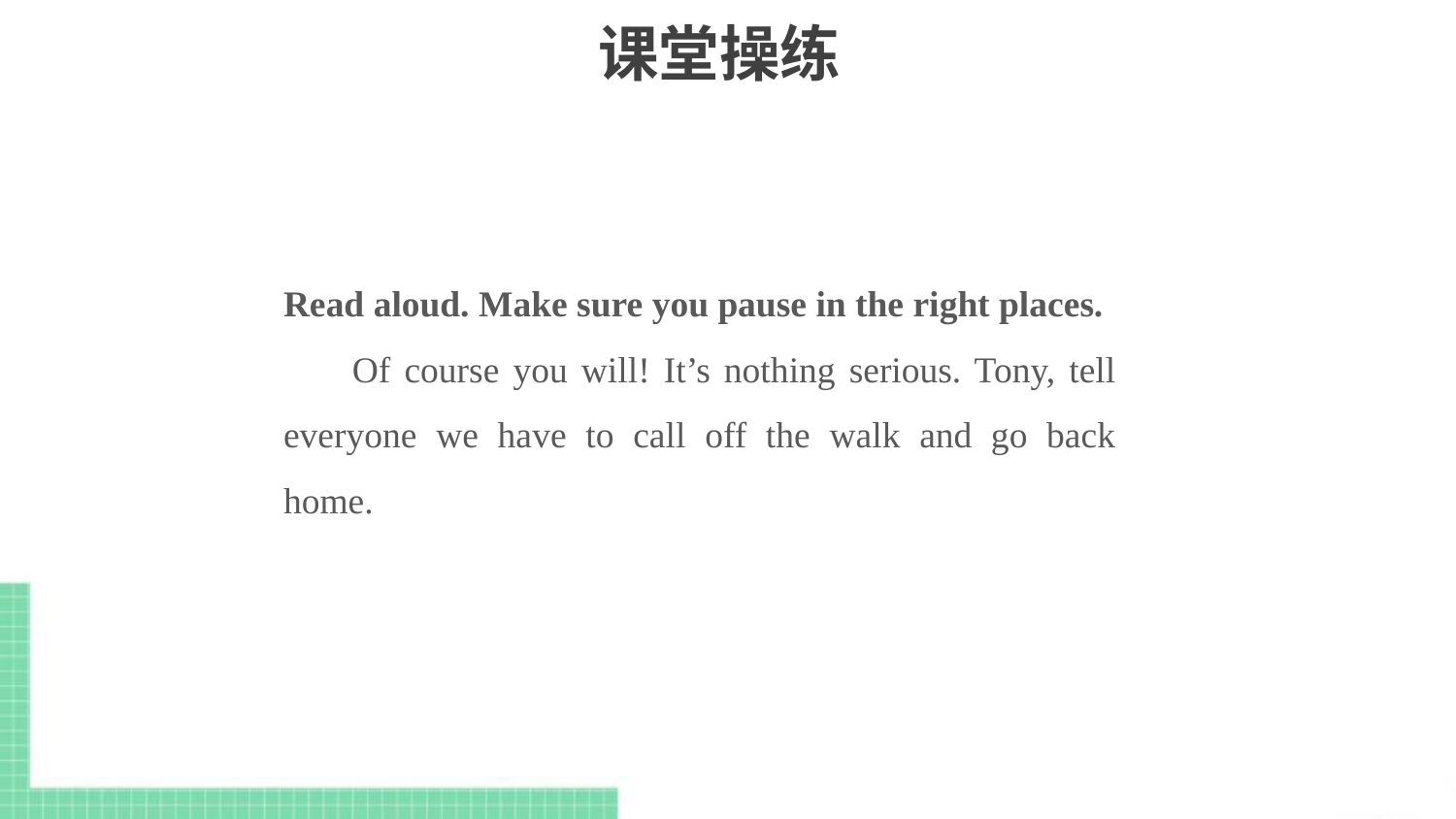

# 课堂操练
Read aloud. Make sure you pause in the right places.
     Of course you will! It’s nothing serious. Tony, tell everyone we have to call off the walk and go back home.